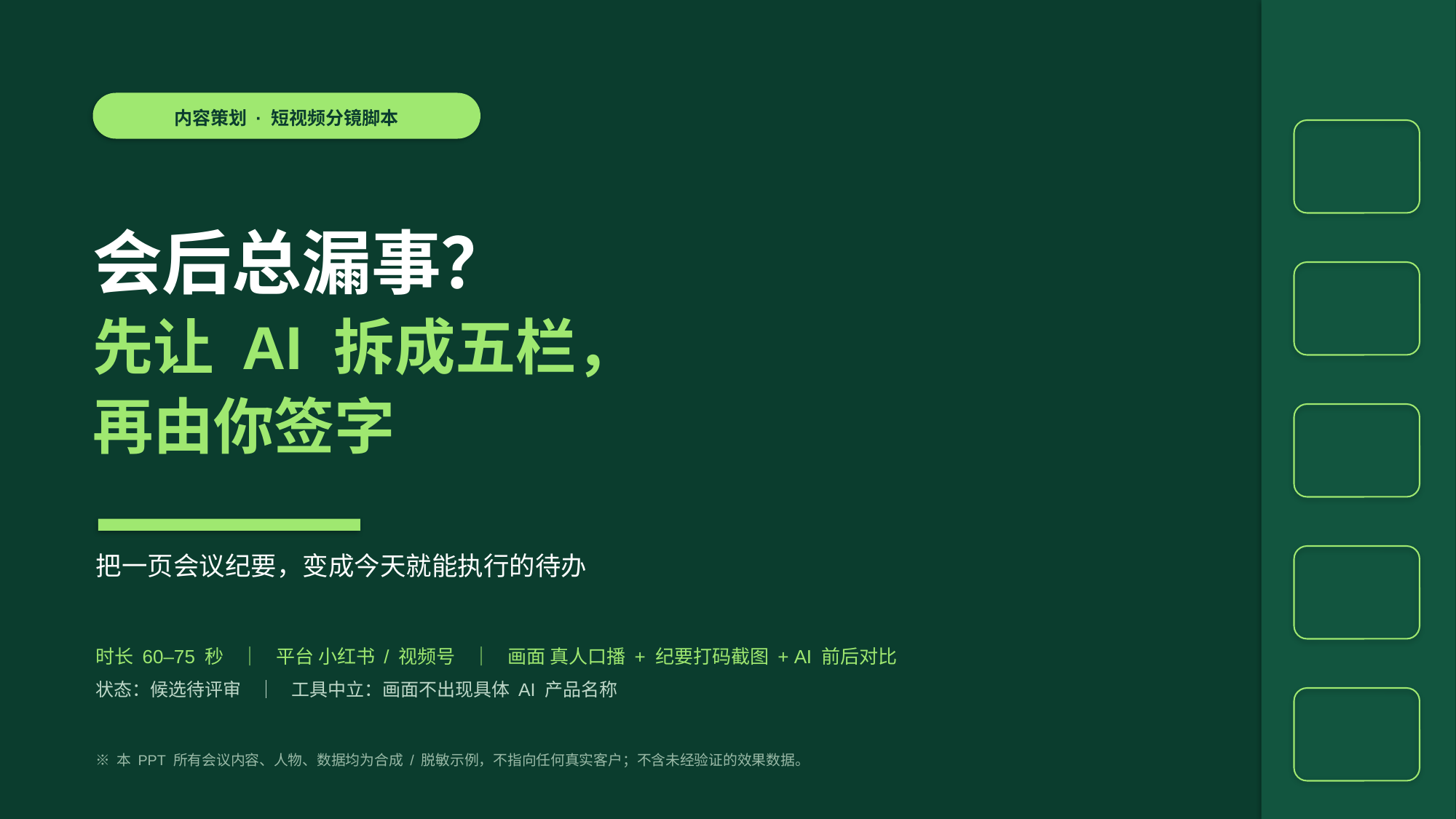

内容策划 · 短视频分镜脚本

会后总漏事？
先让 AI 拆成五栏，
再由你签字

把一页会议纪要，变成今天就能执行的待办

时长 60–75 秒    ｜    平台 小红书 / 视频号    ｜    画面 真人口播 + 纪要打码截图 + AI 前后对比
状态：候选待评审    ｜    工具中立：画面不出现具体 AI 产品名称

※ 本 PPT 所有会议内容、人物、数据均为合成 / 脱敏示例，不指向任何真实客户；不含未经验证的效果数据。